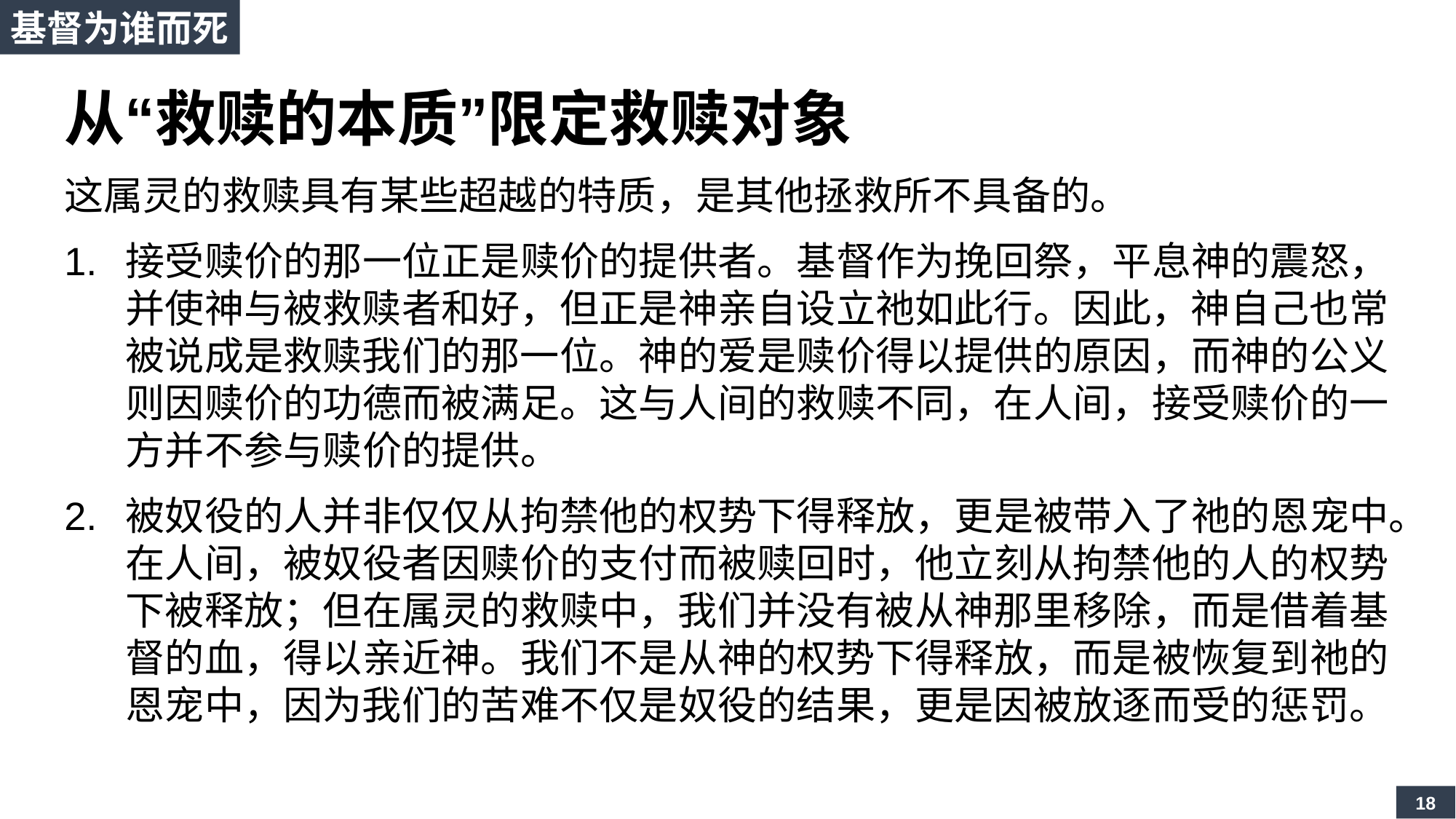

基督为谁而死
从“救赎的本质”限定救赎对象
这属灵的救赎具有某些超越的特质，是其他拯救所不具备的。
接受赎价的那一位正是赎价的提供者。基督作为挽回祭，平息神的震怒，并使神与被救赎者和好，但正是神亲自设立祂如此行。因此，神自己也常被说成是救赎我们的那一位。神的爱是赎价得以提供的原因，而神的公义则因赎价的功德而被满足。这与人间的救赎不同，在人间，接受赎价的一方并不参与赎价的提供。
被奴役的人并非仅仅从拘禁他的权势下得释放，更是被带入了祂的恩宠中。在人间，被奴役者因赎价的支付而被赎回时，他立刻从拘禁他的人的权势下被释放；但在属灵的救赎中，我们并没有被从神那里移除，而是借着基督的血，得以亲近神。我们不是从神的权势下得释放，而是被恢复到祂的恩宠中，因为我们的苦难不仅是奴役的结果，更是因被放逐而受的惩罚。
18